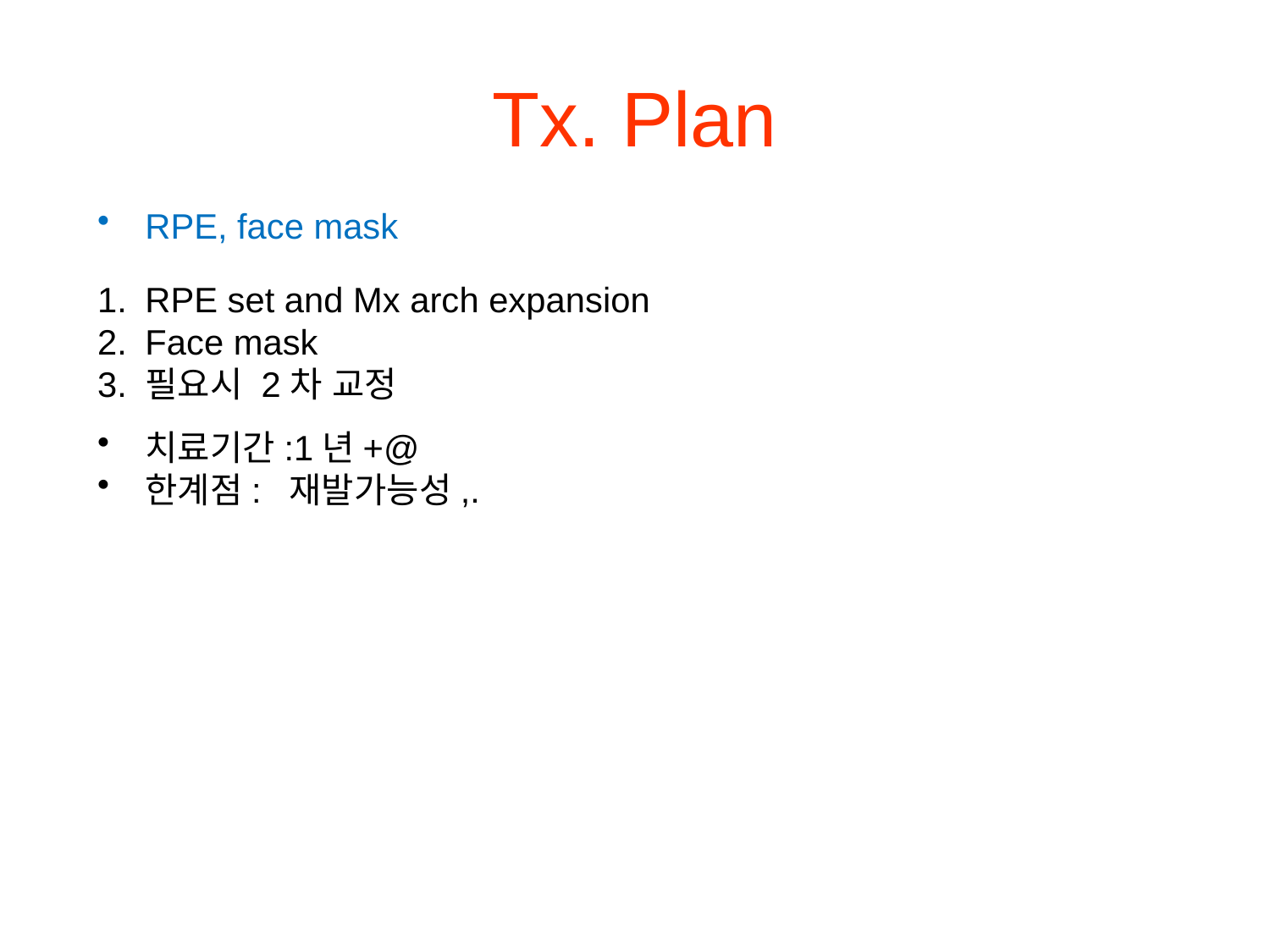

# Tx. Plan
RPE, face mask

RPE set and Mx arch expansion
Face mask
필요시 2차 교정

치료기간:1년+@
한계점:  재발가능성,.